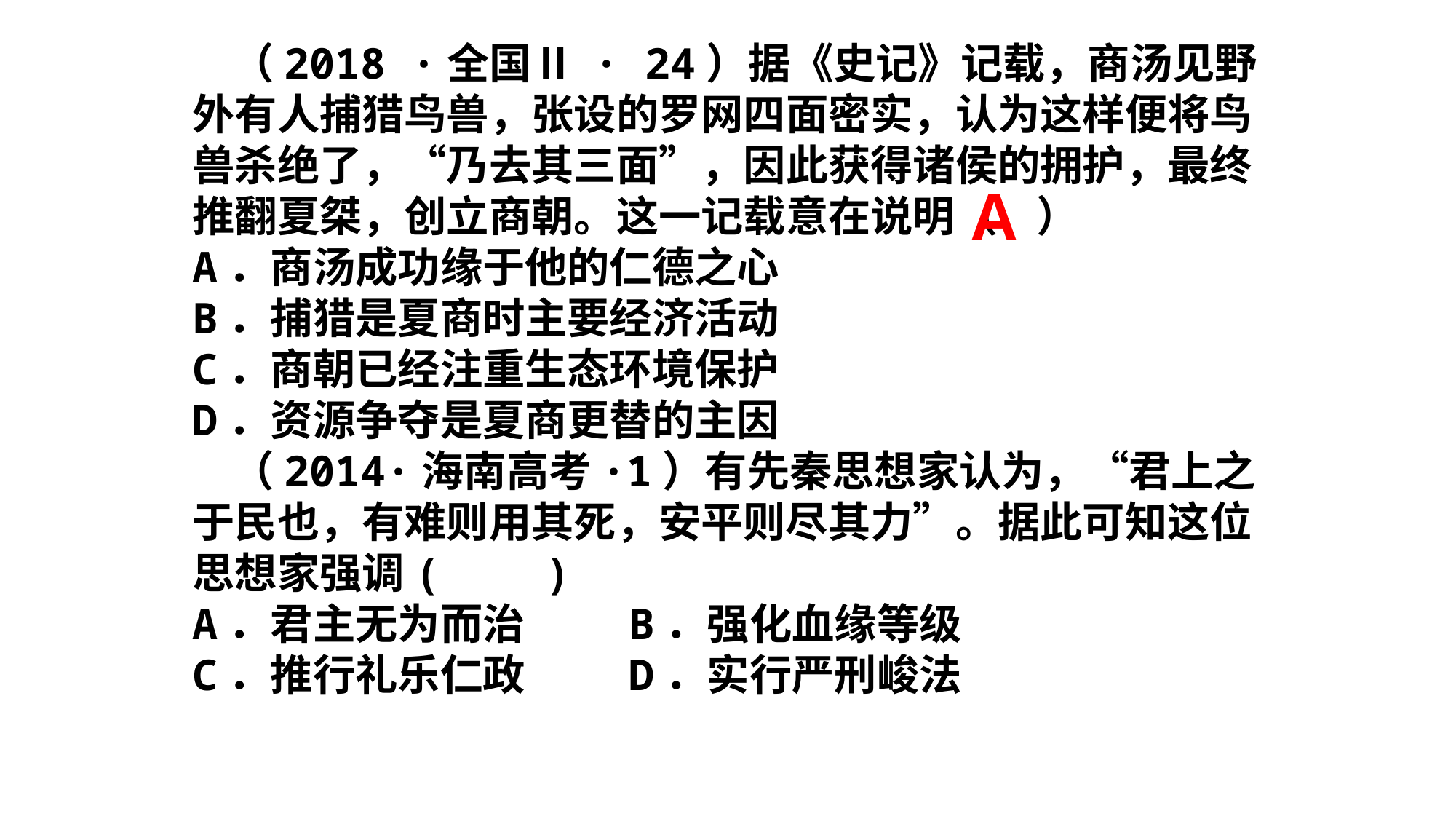

（2018 ·全国Ⅱ · 24）据《史记》记载，商汤见野外有人捕猎鸟兽，张设的罗网四面密实，认为这样便将鸟兽杀绝了，“乃去其三面”，因此获得诸侯的拥护，最终推翻夏桀，创立商朝。这一记载意在说明（    ）
A．商汤成功缘于他的仁德之心
B．捕猎是夏商时主要经济活动
C．商朝已经注重生态环境保护
D．资源争夺是夏商更替的主因
   （2014·海南高考·1）有先秦思想家认为，“君上之于民也，有难则用其死，安平则尽其力”。据此可知这位思想家强调(　　)
A．君主无为而治  	B．强化血缘等级
C．推行礼乐仁政   	D．实行严刑峻法

A